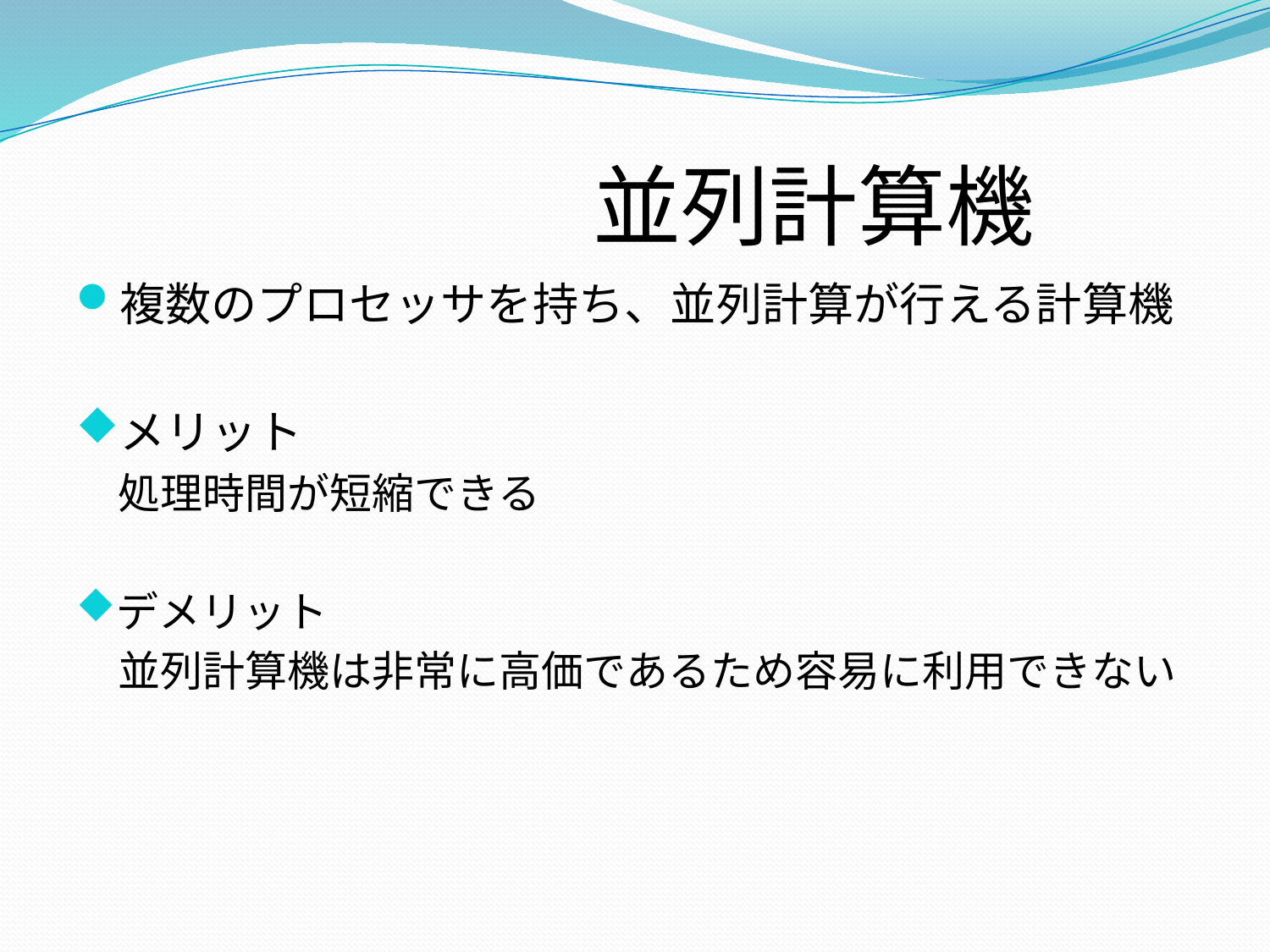

# 並列計算機
複数のプロセッサを持ち、並列計算が行える計算機

メリット
　処理時間が短縮できる

デメリット
　並列計算機は非常に高価であるため容易に利用できない